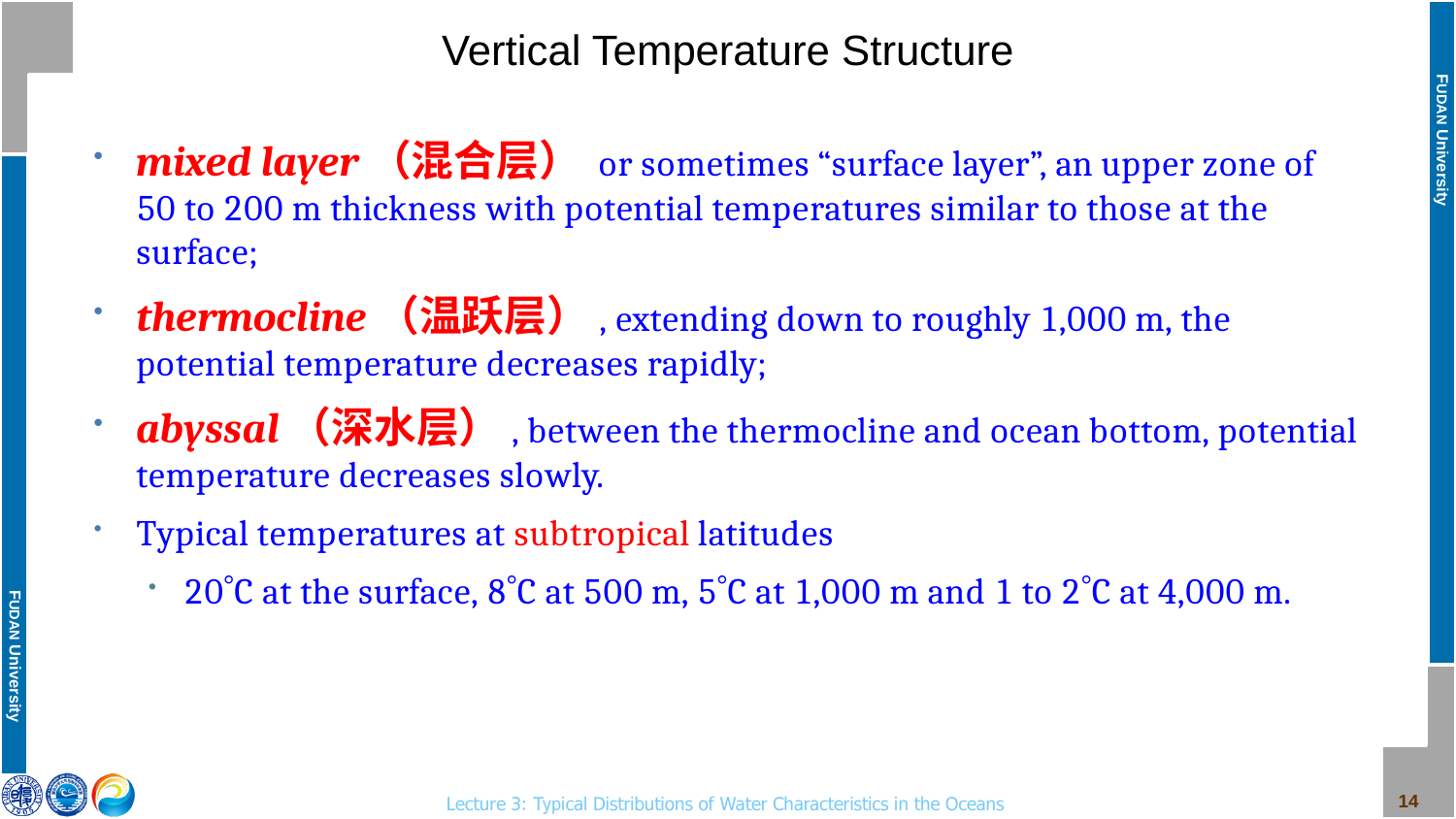

# Vertical Temperature Structure
mixed layer（混合层） or sometimes “surface layer”, an upper zone of 50 to 200 m thickness with potential temperatures similar to those at the surface;
thermocline（温跃层）, extending down to roughly 1,000 m, the potential temperature decreases rapidly;
abyssal（深水层）, between the thermocline and ocean bottom, potential temperature decreases slowly.
Typical temperatures at subtropical latitudes
20°C at the surface, 8°C at 500 m, 5°C at 1,000 m and 1 to 2°C at 4,000 m.